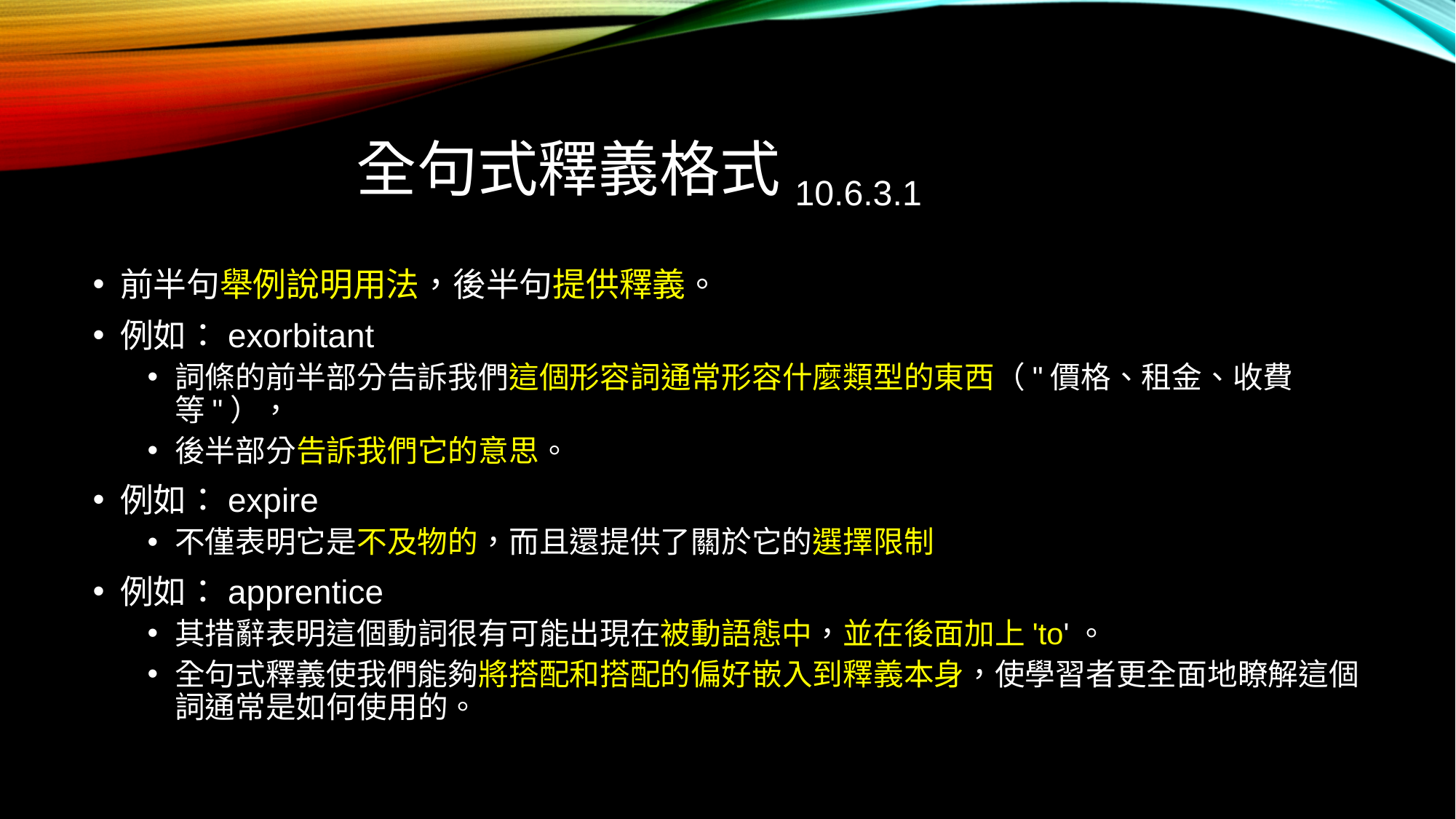

# 全句式釋義格式10.6.3.1
前半句舉例說明用法，後半句提供釋義。
例如：exorbitant
詞條的前半部分告訴我們這個形容詞通常形容什麼類型的東西（"價格、租金、收費等"），
後半部分告訴我們它的意思。
例如：expire
不僅表明它是不及物的，而且還提供了關於它的選擇限制
例如：apprentice
其措辭表明這個動詞很有可能出現在被動語態中，並在後面加上'to'。
全句式釋義使我們能夠將搭配和搭配的偏好嵌入到釋義本身，使學習者更全面地瞭解這個詞通常是如何使用的。